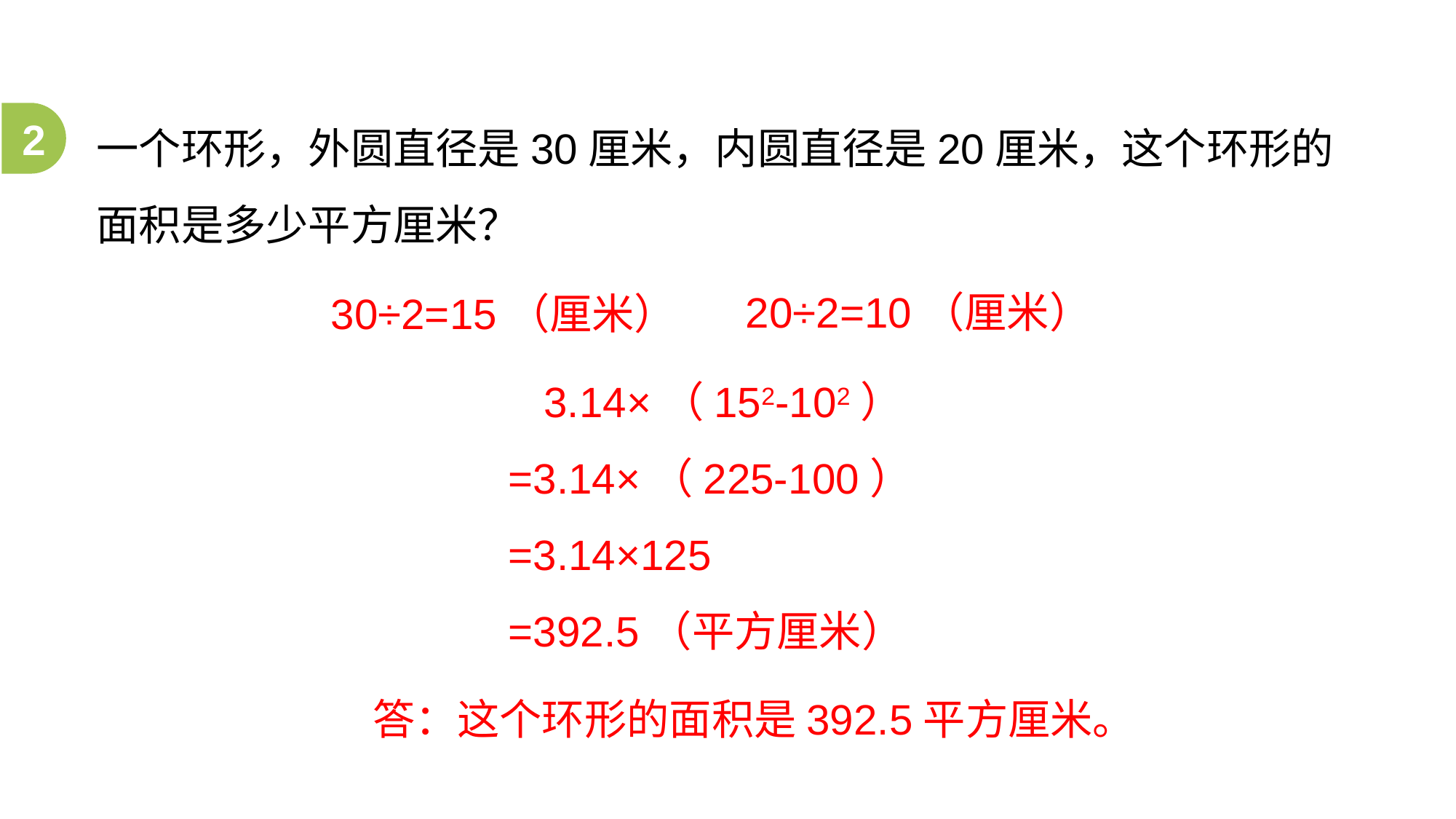

一个环形，外圆直径是30厘米，内圆直径是20厘米，这个环形的面积是多少平方厘米？
2
20÷2=10（厘米）
30÷2=15（厘米）
   3.14×（152-102）
=3.14×（225-100）
=3.14×125
=392.5（平方厘米）
答：这个环形的面积是392.5平方厘米。